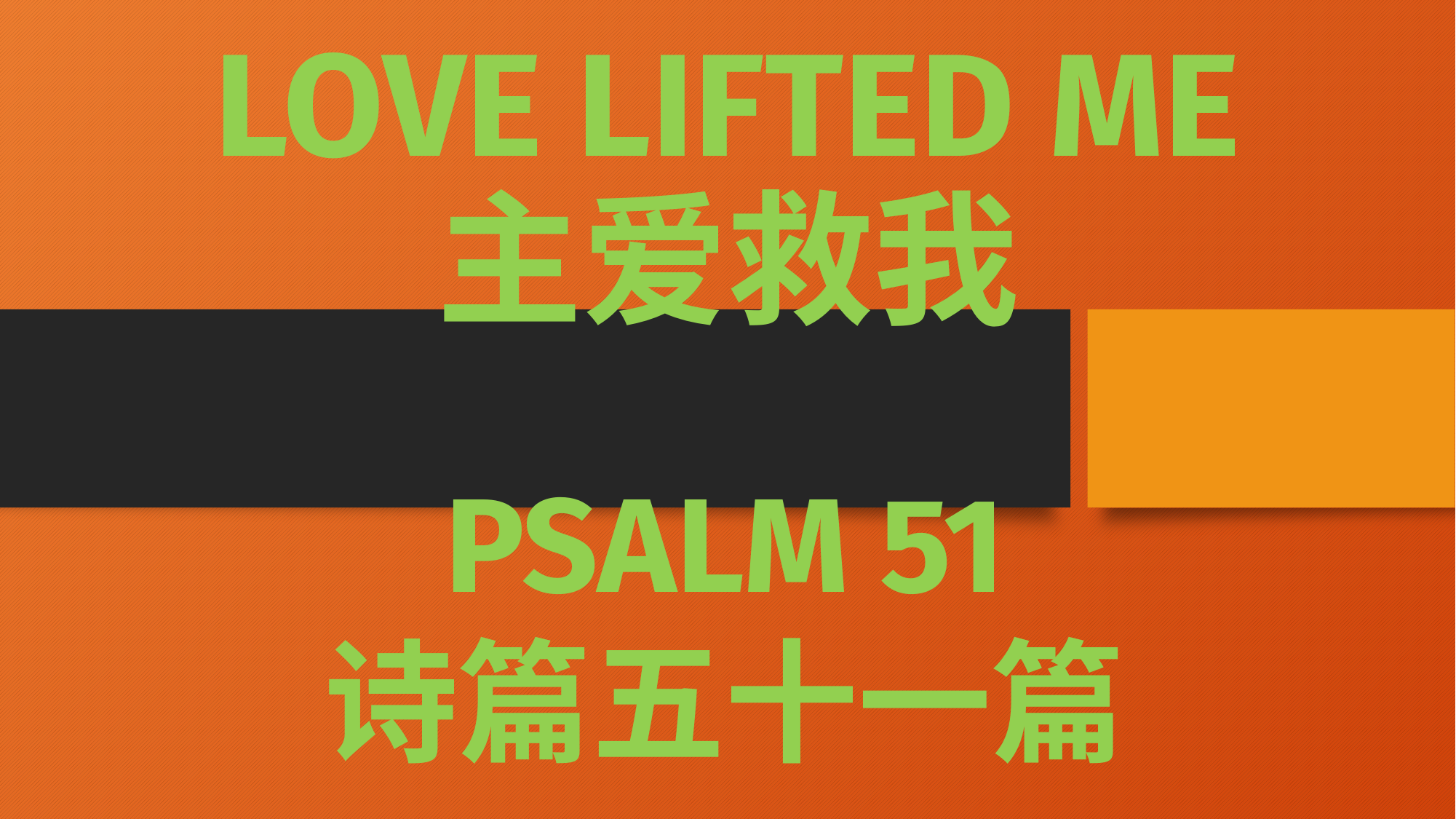

# LOVE LIFTED ME 主爱救我
PSALM 51
诗篇五十一篇